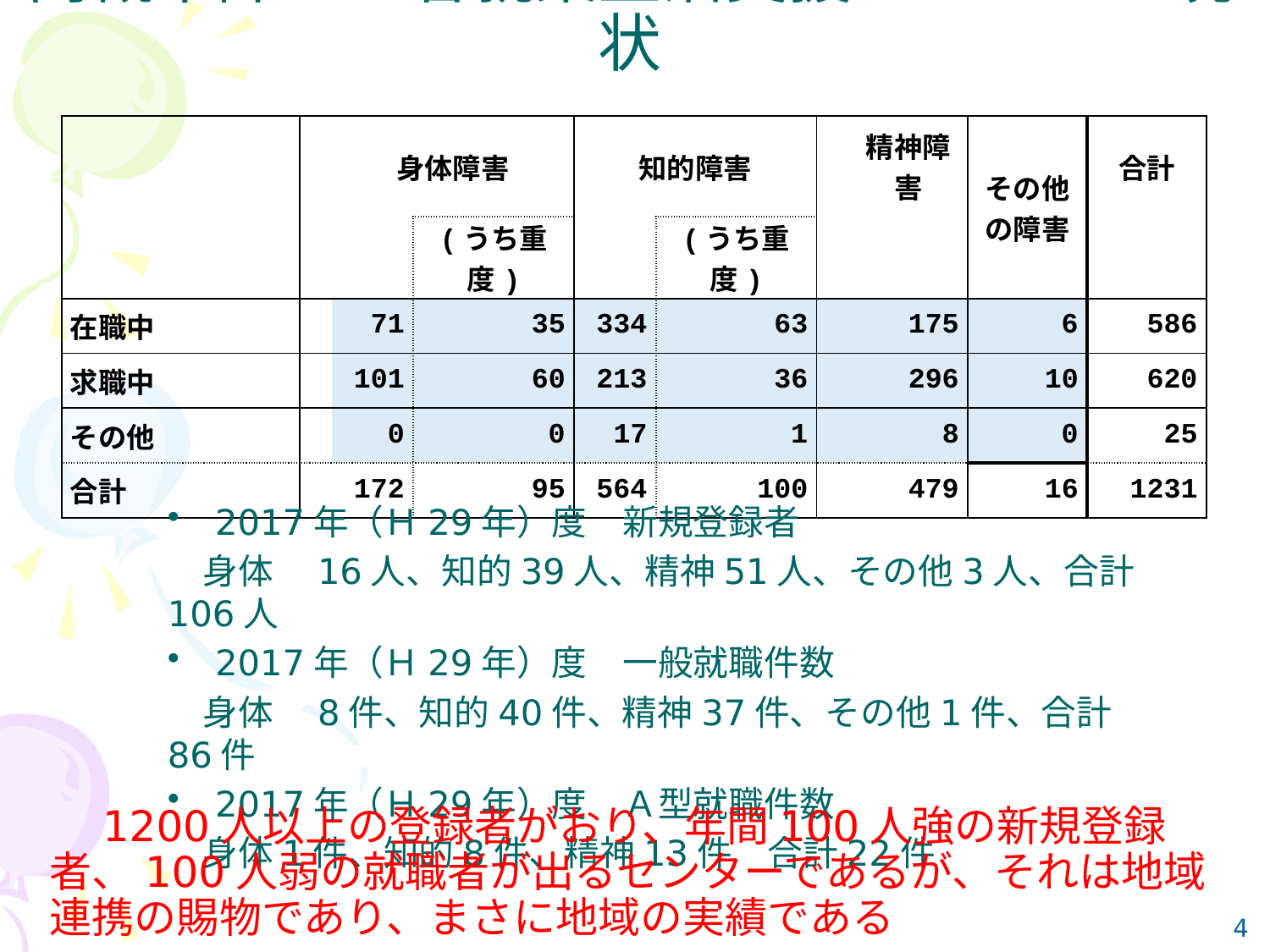

高槻市障がい者就業生活支援センターの現状
|  |  |  | 身体障害 |  | 知的障害 |  |  | 精神障害 | その他 の障害 | 合計 |
| --- | --- | --- | --- | --- | --- | --- | --- | --- | --- | --- |
|  |  |  |  | (うち重度) |  | (うち重度) |  |  |  |  |
| 在職中 |  |  | 71 | 35 | 334 | 63 |  | 175 | 6 | 586 |
| 求職中 |  |  | 101 | 60 | 213 | 36 |  | 296 | 10 | 620 |
| その他 |  |  | 0 | 0 | 17 | 1 |  | 8 | 0 | 25 |
| 合計 |  |  | 172 | 95 | 564 | 100 |  | 479 | 16 | 1231 |
2017年（Ｈ29年）度　新規登録者
　身体　16人、知的39人、精神51人、その他3人、合計106人
2017年（Ｈ29年）度　一般就職件数
　身体　8件、知的40件、精神37件、その他1件、合計86件
2017年（Ｈ29年）度　Ａ型就職件数
　身体1件、知的8件、精神13件　合計22件

　1200人以上の登録者がおり、年間100人強の新規登録者、100人弱の就職者が出るセンターであるが、それは地域連携の賜物であり、まさに地域の実績である
4